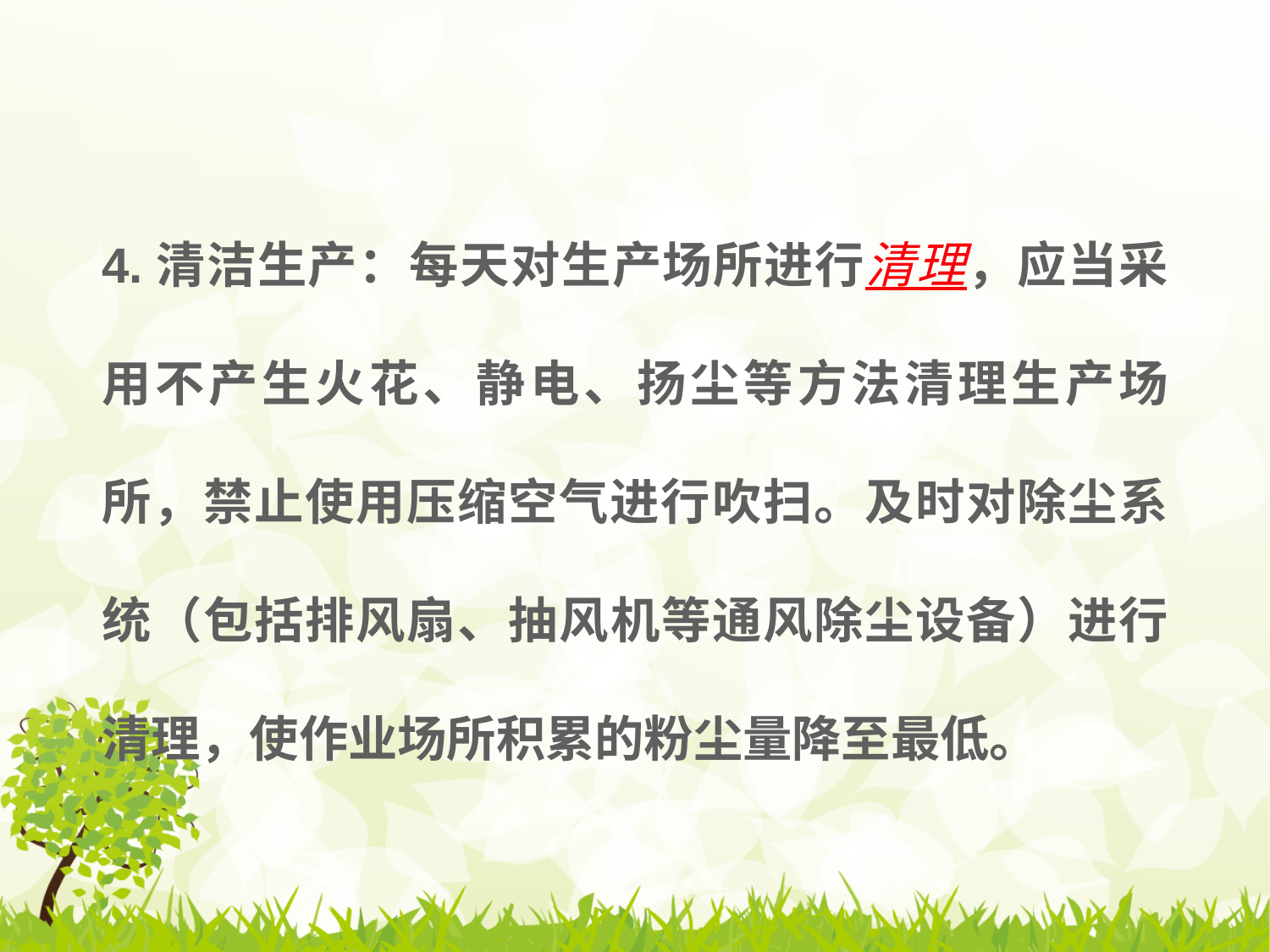

4.清洁生产：每天对生产场所进行清理，应当采用不产生火花、静电、扬尘等方法清理生产场所，禁止使用压缩空气进行吹扫。及时对除尘系统（包括排风扇、抽风机等通风除尘设备）进行清理，使作业场所积累的粉尘量降至最低。